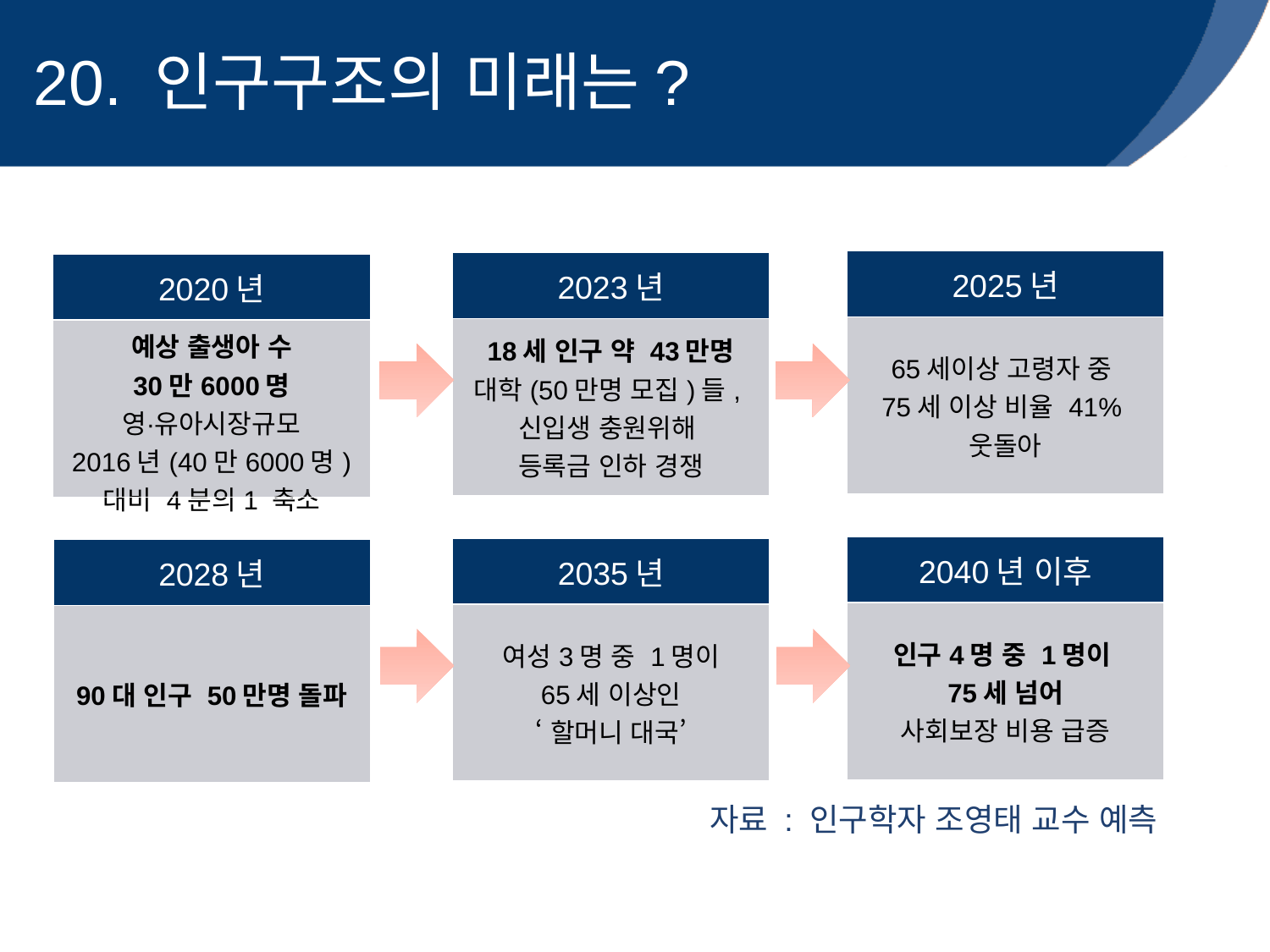

20. 인구구조의 미래는?
| 2025년 |
| --- |
| 65세이상 고령자 중 75세 이상 비율 41% 웃돌아 |
| 2023년 |
| --- |
| 18세 인구 약 43만명 대학(50만명 모집)들, 신입생 충원위해 등록금 인하 경쟁 |
| 2020년 |
| --- |
| 예상 출생아 수 30만6000명 영∙유아시장규모 2016년(40만6000명) 대비 4분의1 축소 |

| 2040년 이후 |
| --- |
| 인구4명 중 1명이 75세 넘어 사회보장 비용 급증 |
| 2035년 |
| --- |
| 여성3명 중 1명이 65세 이상인 ‘할머니 대국’ |
| 2028년 |
| --- |
| 90대 인구 50만명 돌파 |

자료 : 인구학자 조영태 교수 예측